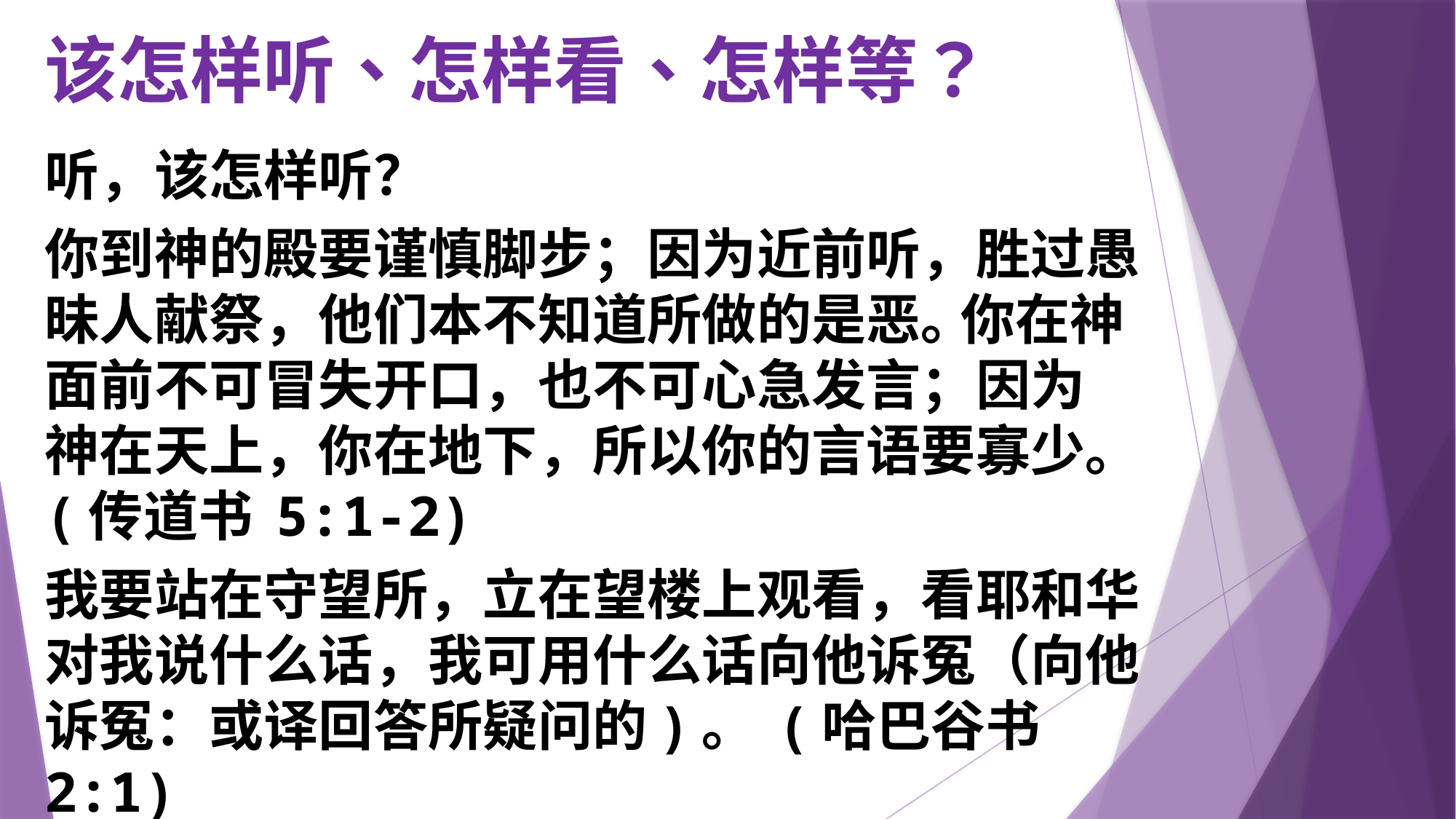

# 该怎样听、怎样看、怎样等？
听，该怎样听？
你到神的殿要谨慎脚步；因为近前听，胜过愚昧人献祭，他们本不知道所做的是恶｡ 你在神面前不可冒失开口，也不可心急发言；因为　神在天上，你在地下，所以你的言语要寡少｡ (传道书 5:1-2)
我要站在守望所，立在望楼上观看，看耶和华对我说什么话，我可用什么话向他诉冤（向他诉冤：或译回答所疑问的)｡   (哈巴谷书 2:1)